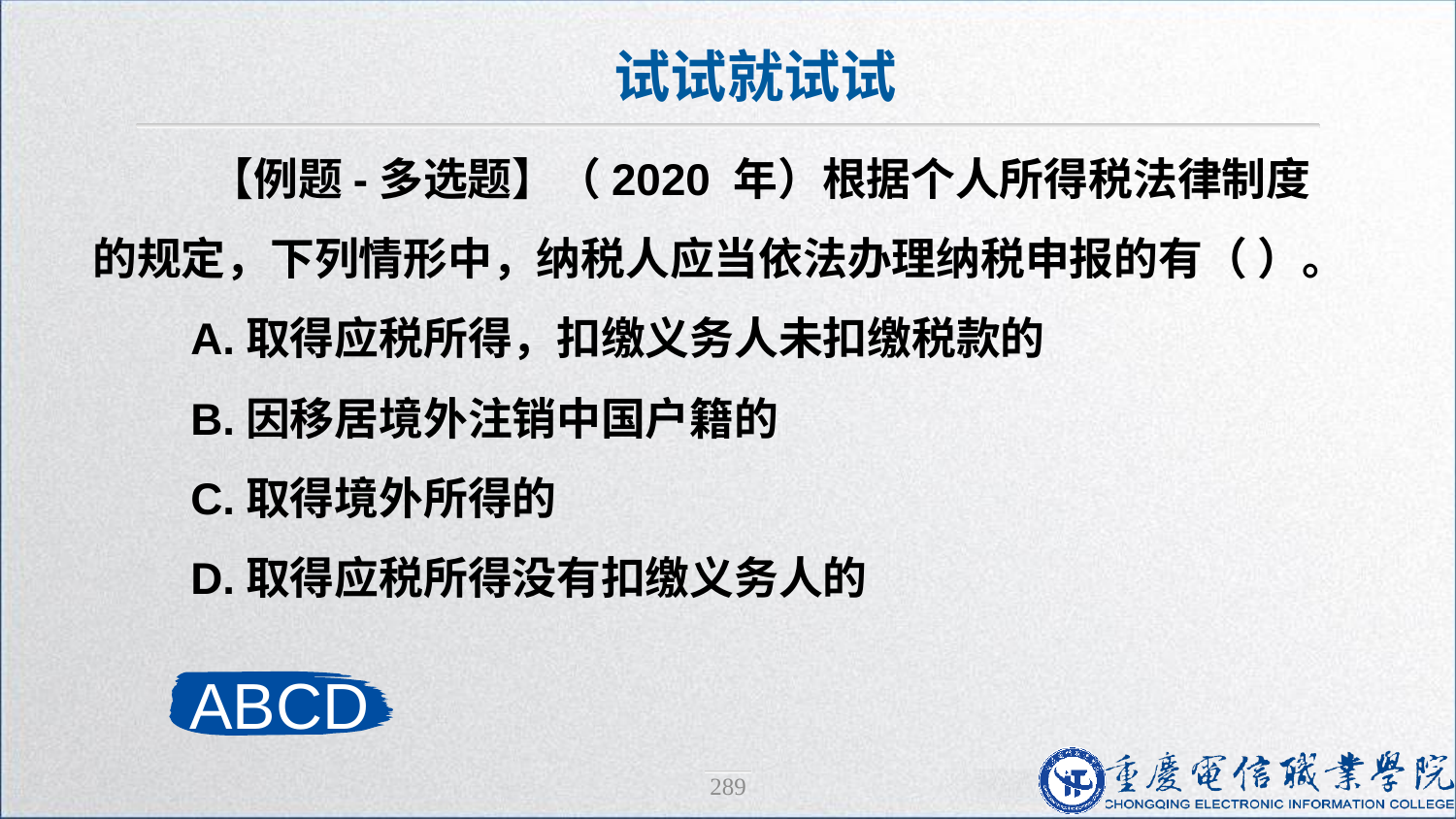

试试就试试
  【例题-多选题】（2020 年）根据个人所得税法律制度的规定，下列情形中，纳税人应当依法办理纳税申报的有（ ）。
 A.取得应税所得，扣缴义务人未扣缴税款的
 B.因移居境外注销中国户籍的
 C.取得境外所得的
 D.取得应税所得没有扣缴义务人的
ABCD

289